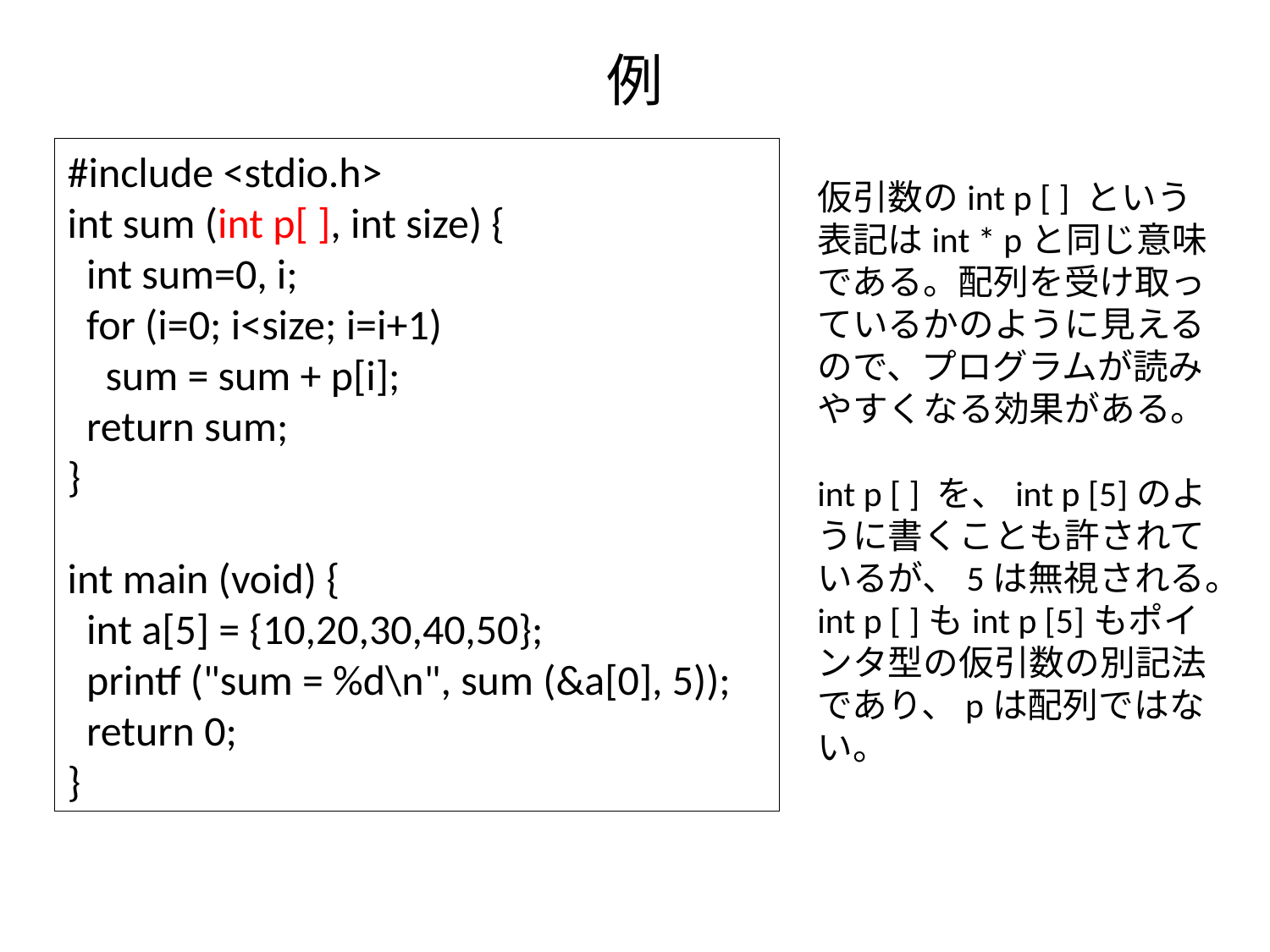

# 例
#include <stdio.h>
int sum (int p[ ], int size) {
  int sum=0, i;
  for (i=0; i<size; i=i+1)
    sum = sum + p[i];
  return sum;
}

int main (void) {
  int a[5] = {10,20,30,40,50};
  printf ("sum = %d\n", sum (&a[0], 5));
  return 0;
}
仮引数のint p [ ] という表記はint * pと同じ意味である。配列を受け取っているかのように見えるので、プログラムが読みやすくなる効果がある。

int p [ ] を、int p [5]のように書くことも許されているが、5は無視される。int p [ ]もint p [5]もポインタ型の仮引数の別記法であり、pは配列ではない。